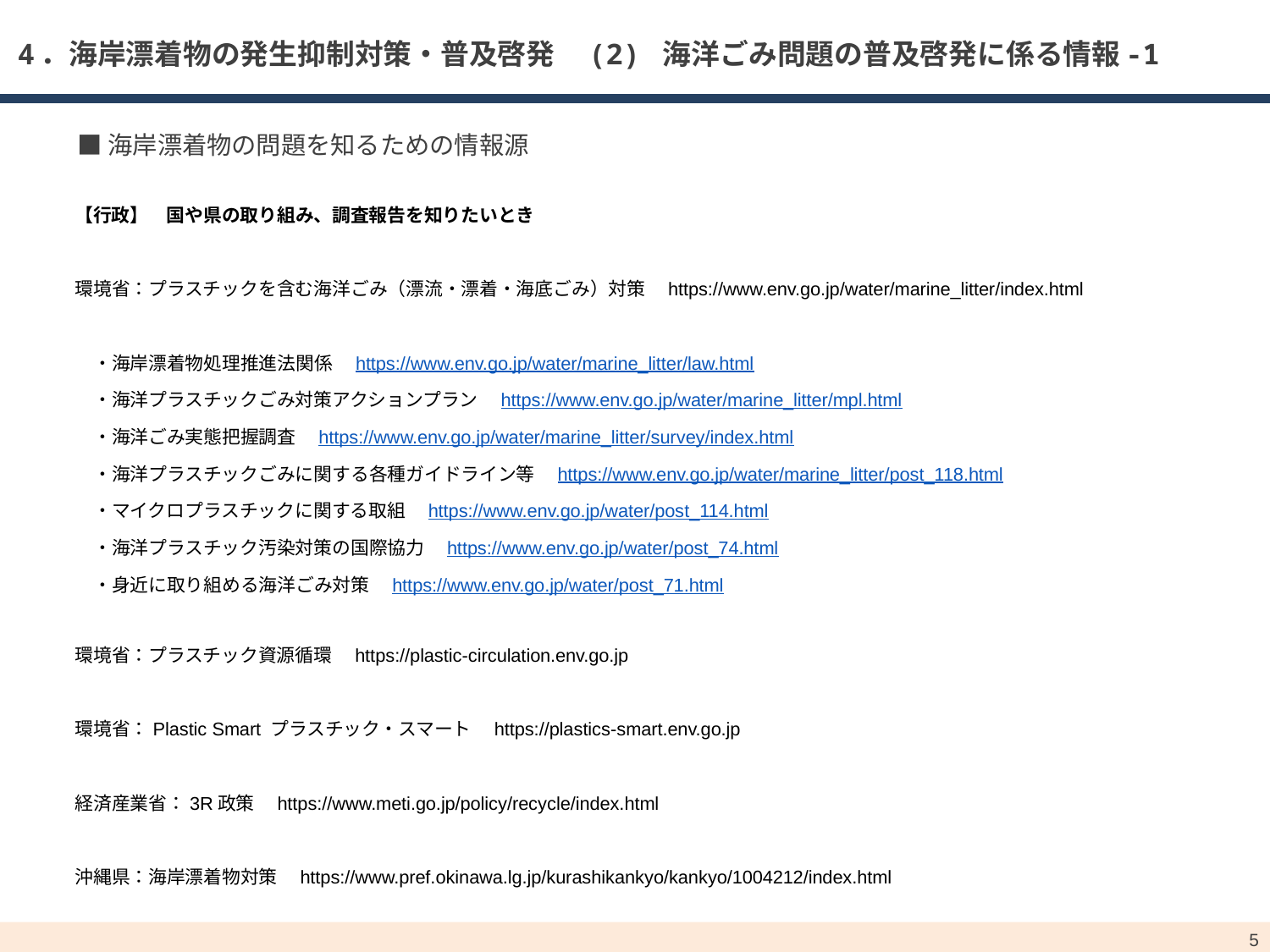

# 4．海岸漂着物の発生抑制対策・普及啓発　(2) 海洋ごみ問題の普及啓発に係る情報-1
■海岸漂着物の問題を知るための情報源
【行政】　国や県の取り組み、調査報告を知りたいとき

環境省：プラスチックを含む海洋ごみ（漂流・漂着・海底ごみ）対策　https://www.env.go.jp/water/marine_litter/index.html

　・海岸漂着物処理推進法関係　https://www.env.go.jp/water/marine_litter/law.html
　・海洋プラスチックごみ対策アクションプラン　https://www.env.go.jp/water/marine_litter/mpl.html
　・海洋ごみ実態把握調査　https://www.env.go.jp/water/marine_litter/survey/index.html
　・海洋プラスチックごみに関する各種ガイドライン等　https://www.env.go.jp/water/marine_litter/post_118.html
　・マイクロプラスチックに関する取組　https://www.env.go.jp/water/post_114.html
　・海洋プラスチック汚染対策の国際協力　https://www.env.go.jp/water/post_74.html
　・身近に取り組める海洋ごみ対策　https://www.env.go.jp/water/post_71.html
環境省：プラスチック資源循環　https://plastic-circulation.env.go.jp

環境省：Plastic Smart プラスチック・スマート　https://plastics-smart.env.go.jp

経済産業省：3R政策　https://www.meti.go.jp/policy/recycle/index.html

沖縄県：海岸漂着物対策　https://www.pref.okinawa.lg.jp/kurashikankyo/kankyo/1004212/index.html